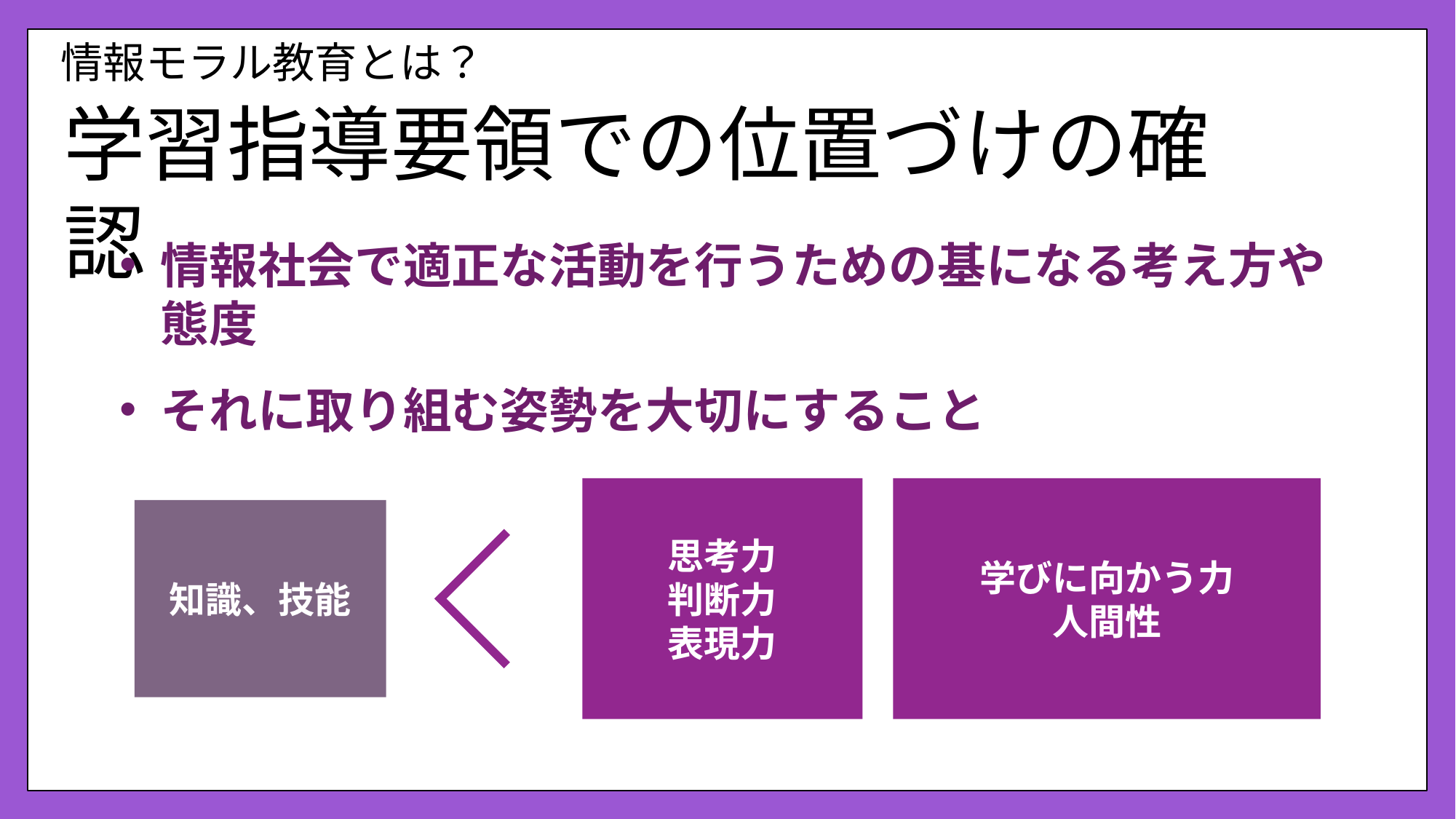

# 情報モラル教育とは？
学習指導要領での位置づけの確認
情報社会で適正な活動を行うための基になる考え方や態度
それに取り組む姿勢を大切にすること
思考力
判断力
表現力
学びに向かう力
人間性
知識、技能